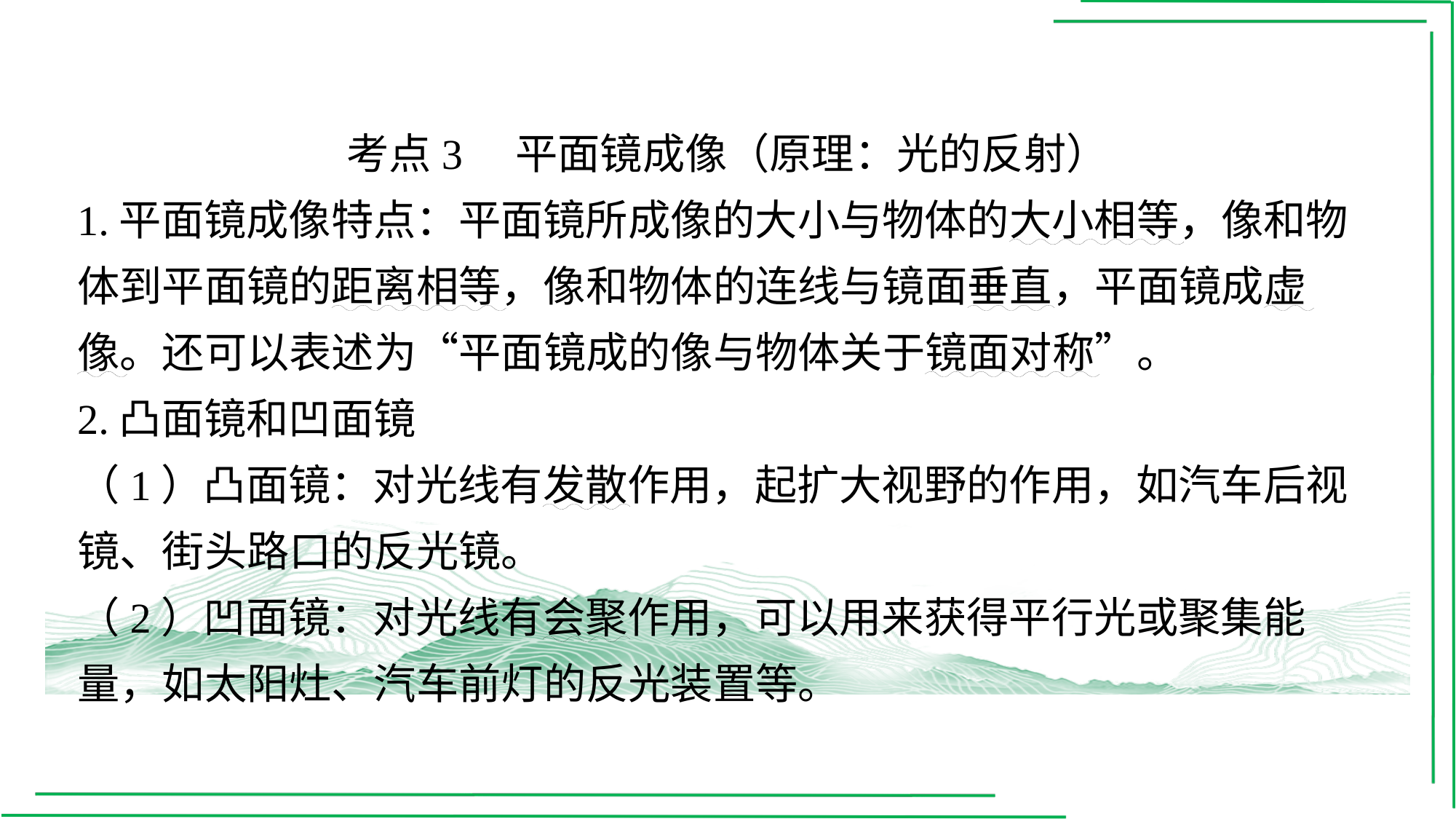

考点3　平面镜成像（原理：光的反射）
1.平面镜成像特点：平面镜所成像的大小与物体的大小相等，像和物体到平面镜的距离相等，像和物体的连线与镜面垂直，平面镜成虚像。还可以表述为“平面镜成的像与物体关于镜面对称”。
2.凸面镜和凹面镜
（1）凸面镜：对光线有发散作用，起扩大视野的作用，如汽车后视镜、街头路口的反光镜。
（2）凹面镜：对光线有会聚作用，可以用来获得平行光或聚集能量，如太阳灶、汽车前灯的反光装置等。